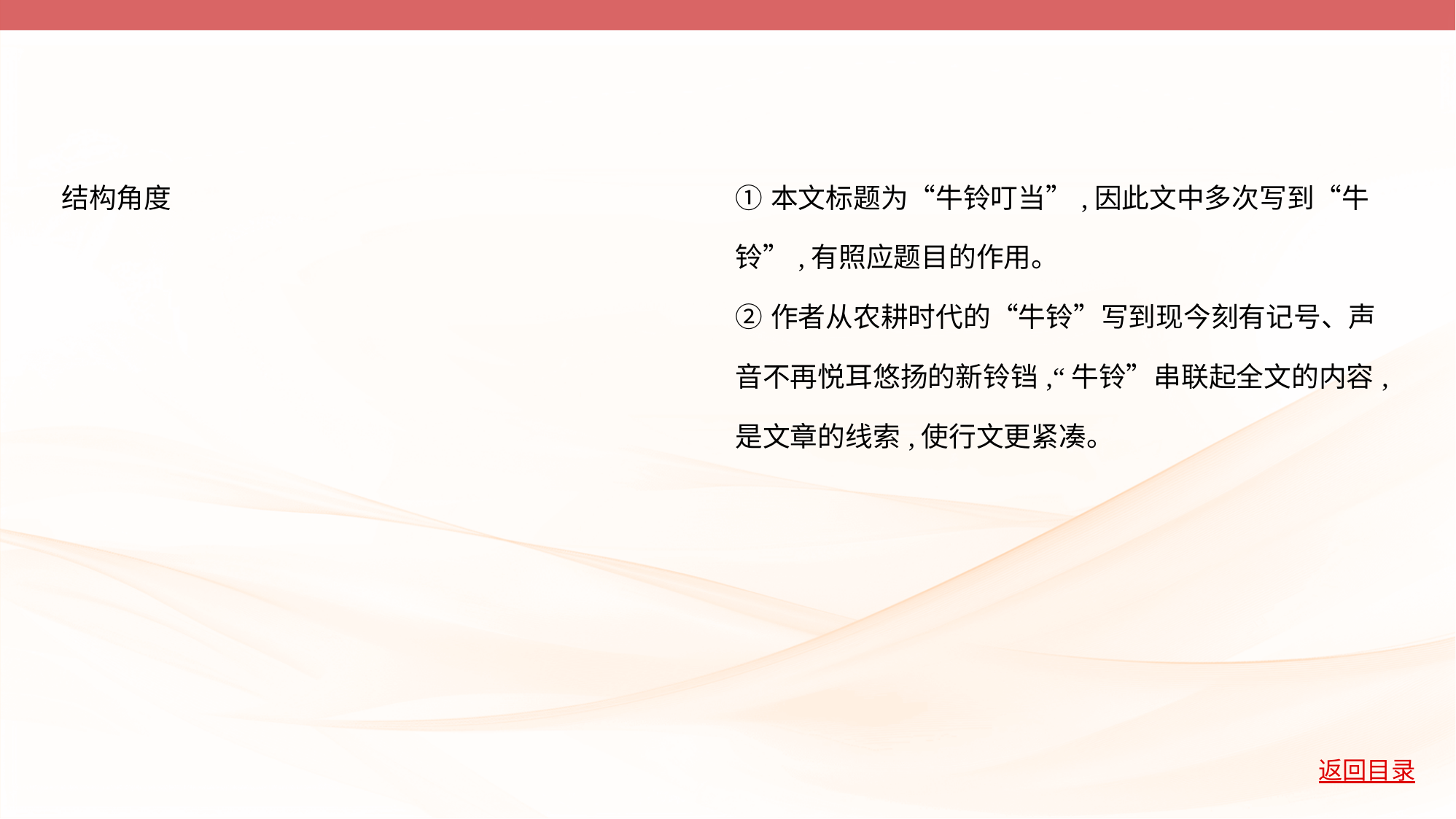

| 结构角度 | ①本文标题为“牛铃叮当”,因此文中多次写到“牛 铃”,有照应题目的作用。 ②作者从农耕时代的“牛铃”写到现今刻有记号、声 音不再悦耳悠扬的新铃铛,“牛铃”串联起全文的内容, 是文章的线索,使行文更紧凑。 |
| --- | --- |